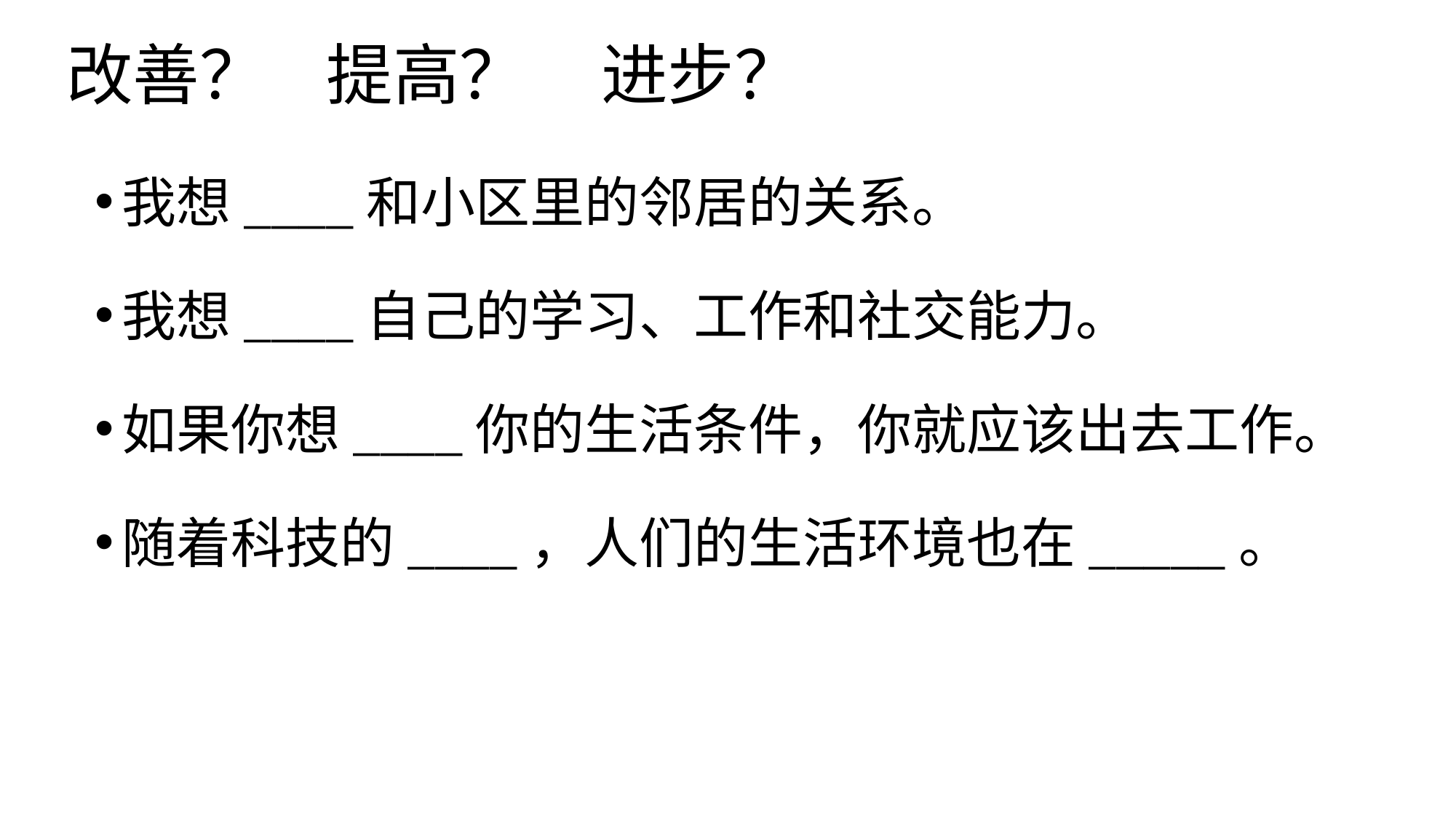

# 改善？    提高？     进步？
我想____和小区里的邻居的关系。
我想____自己的学习、工作和社交能力。
如果你想____你的生活条件，你就应该出去工作。
随着科技的____，人们的生活环境也在_____。